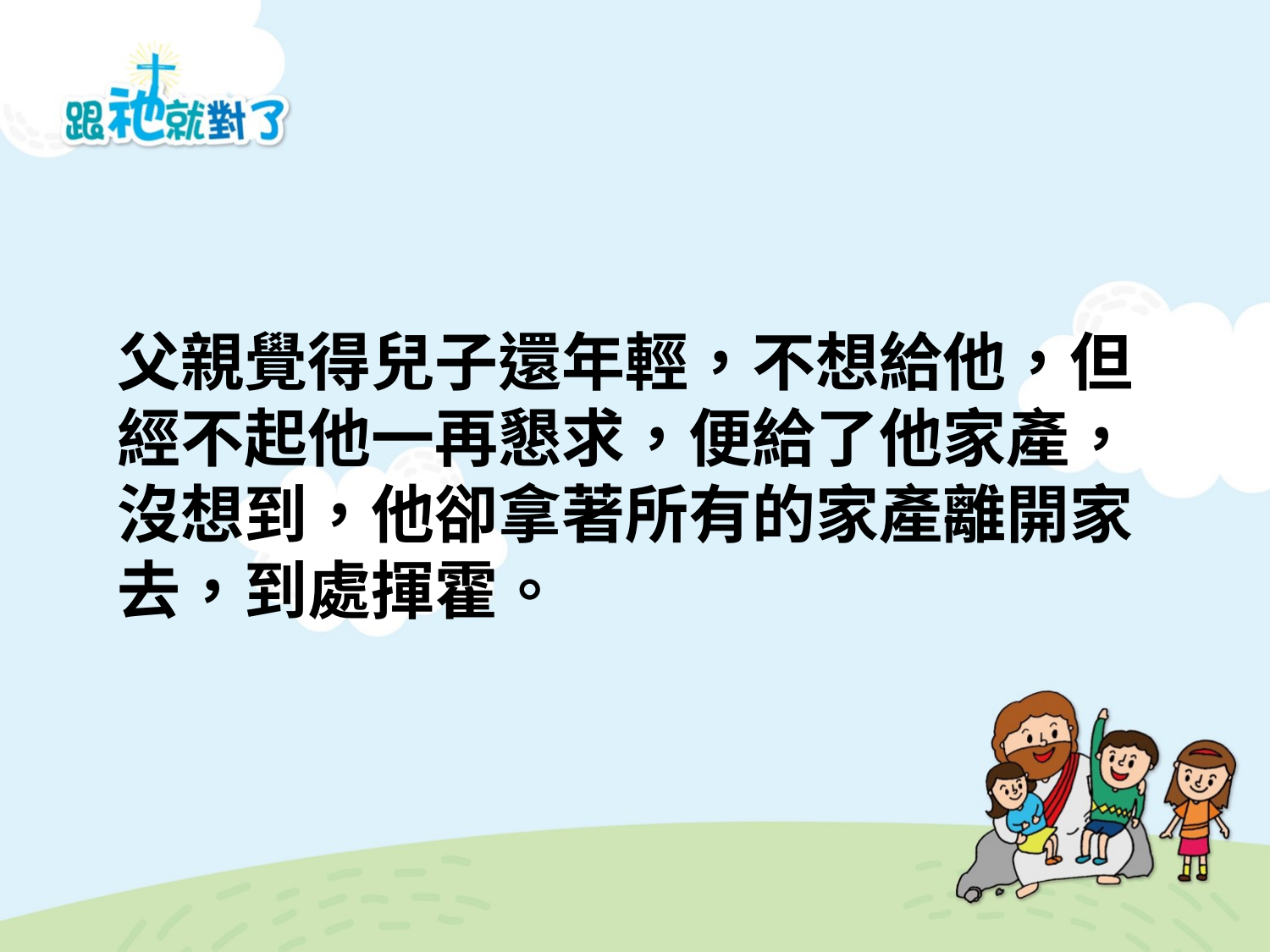

父親覺得兒子還年輕，不想給他，但經不起他一再懇求，便給了他家產，沒想到，他卻拿著所有的家產離開家去，到處揮霍。